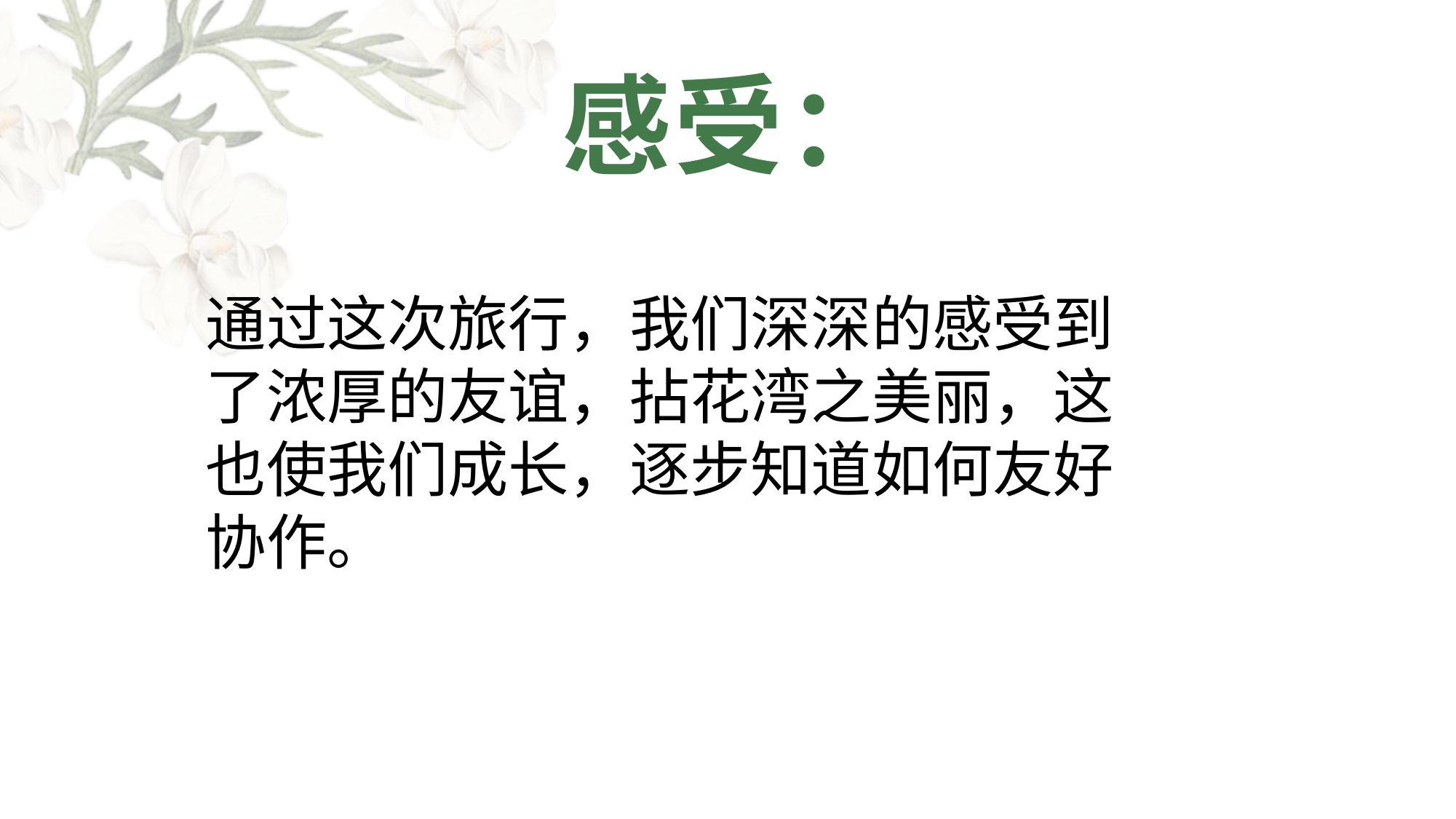

# 感受：
通过这次旅行，我们深深的感受到了浓厚的友谊，拈花湾之美丽，这也使我们成长，逐步知道如何友好协作。